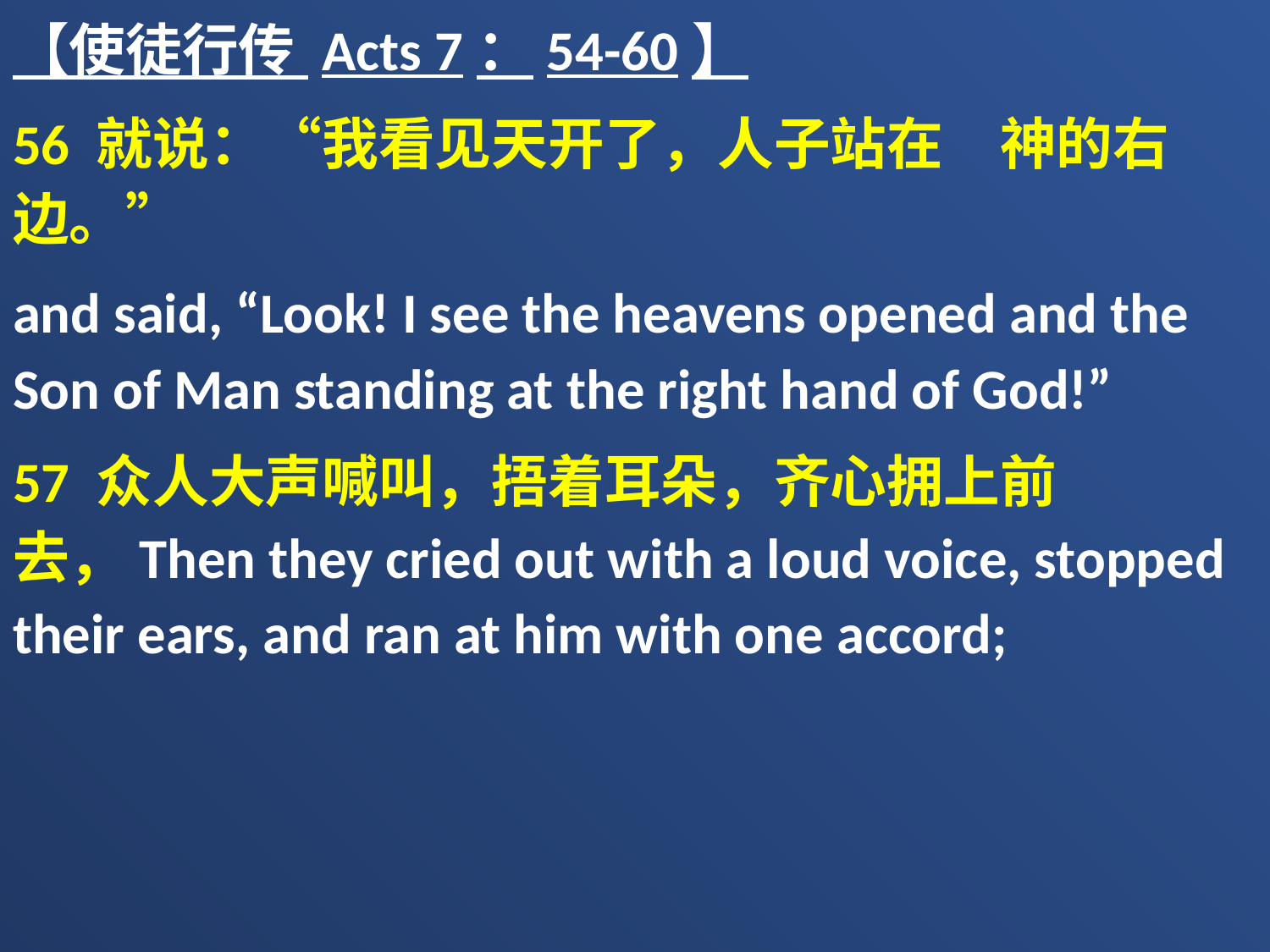

【使徒行传 Acts 7：54-60】
56 就说：“我看见天开了，人子站在　神的右边。”
and said, “Look! I see the heavens opened and the Son of Man standing at the right hand of God!”
57 众人大声喊叫，捂着耳朵，齐心拥上前去，Then they cried out with a loud voice, stopped their ears, and ran at him with one accord;